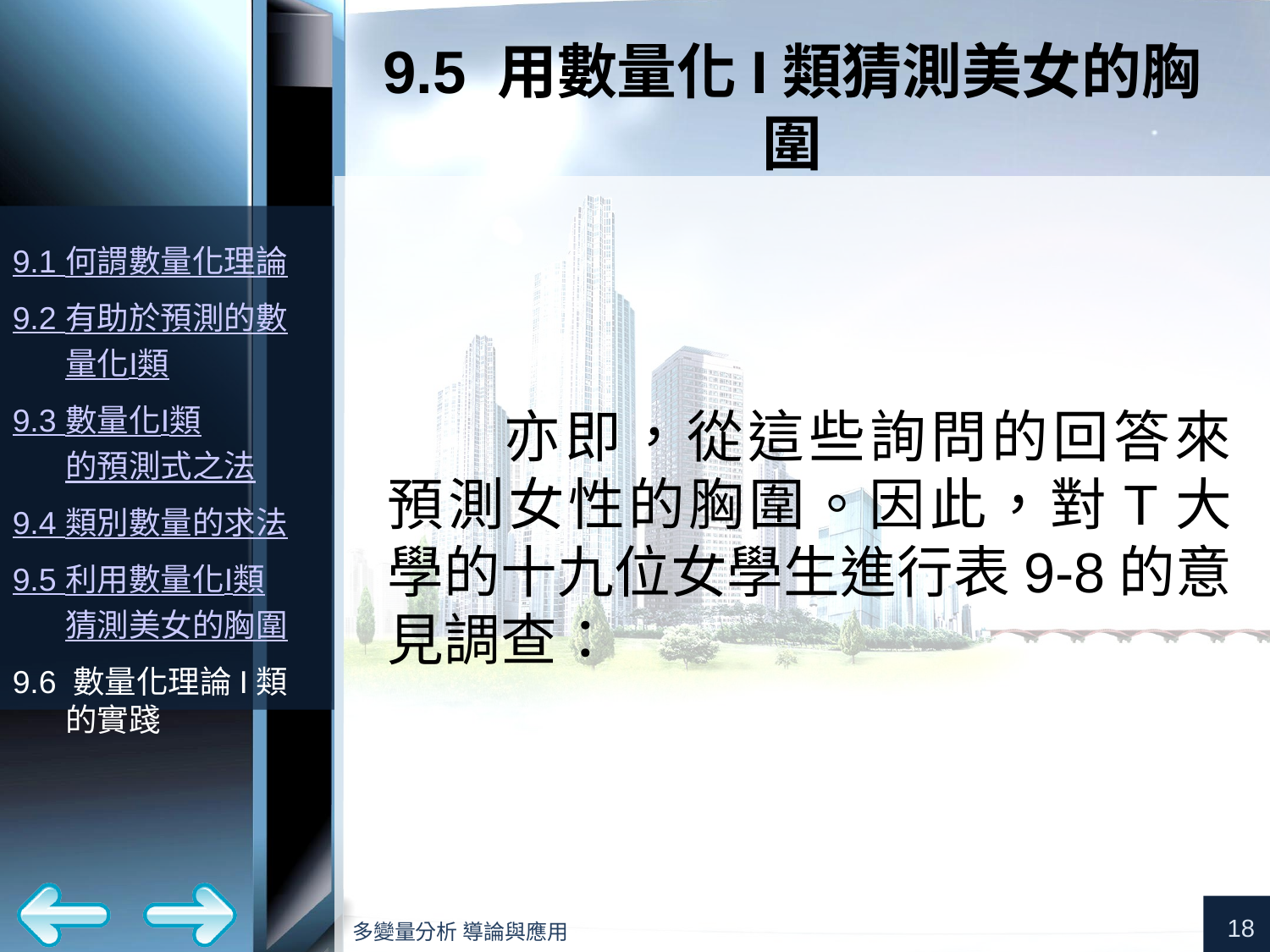

# 9.5 用數量化I類猜測美女的胸圍
亦即，從這些詢問的回答來預測女性的胸圍。因此，對T大學的十九位女學生進行表9-8的意見調查：
18
多變量分析 導論與應用